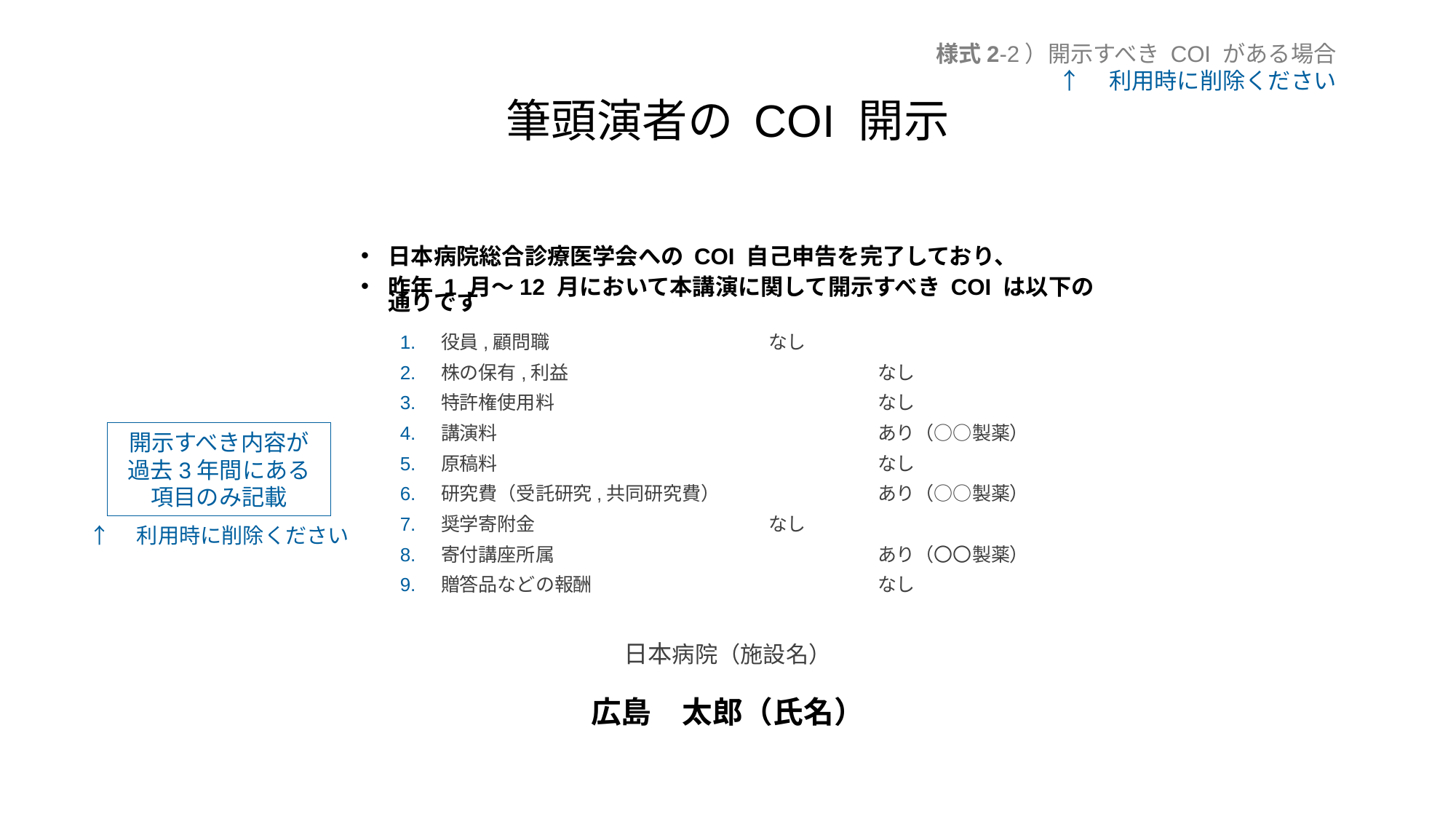

様式2-2）開示すべき COI がある場合
↑　利用時に削除ください
# 筆頭演者の COI 開示
日本病院総合診療医学会への COI 自己申告を完了しており、
昨年 1 月～12 月において本講演に関して開示すべき COI は以下の通りです
役員,顧問職			なし
株の保有,利益			なし
特許権使用料			なし
講演料				あり（○○製薬）
原稿料				なし
研究費（受託研究,共同研究費）		あり（○○製薬）
奨学寄附金			なし
寄付講座所属			あり（〇〇製薬）
贈答品などの報酬 			なし
開示すべき内容が
過去3年間にある
項目のみ記載
↑　利用時に削除ください
日本病院（施設名）
広島　太郎（氏名）